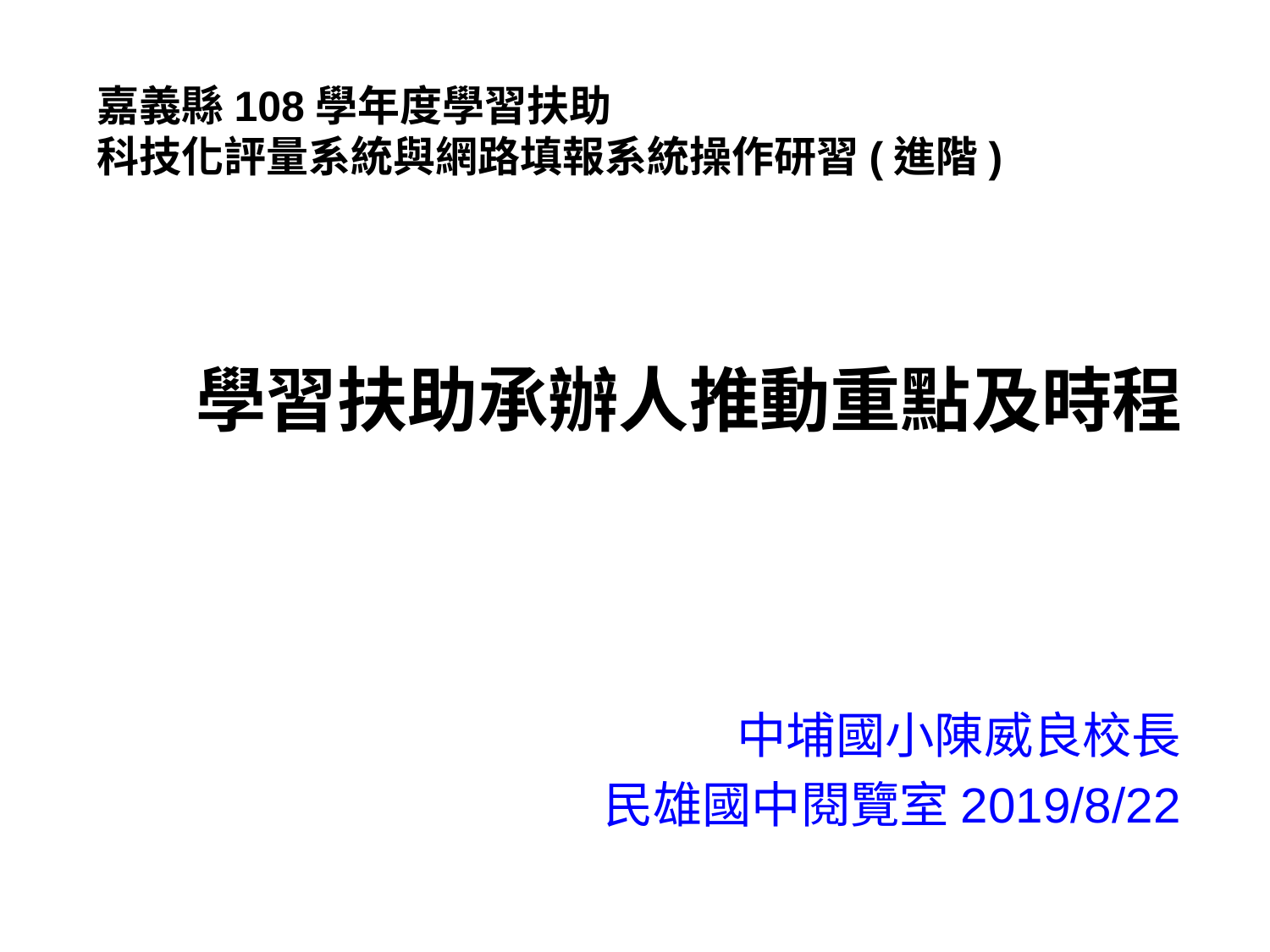

嘉義縣108學年度學習扶助
科技化評量系統與網路填報系統操作研習(進階)
# 學習扶助承辦人推動重點及時程
中埔國小陳威良校長
民雄國中閱覽室2019/8/22